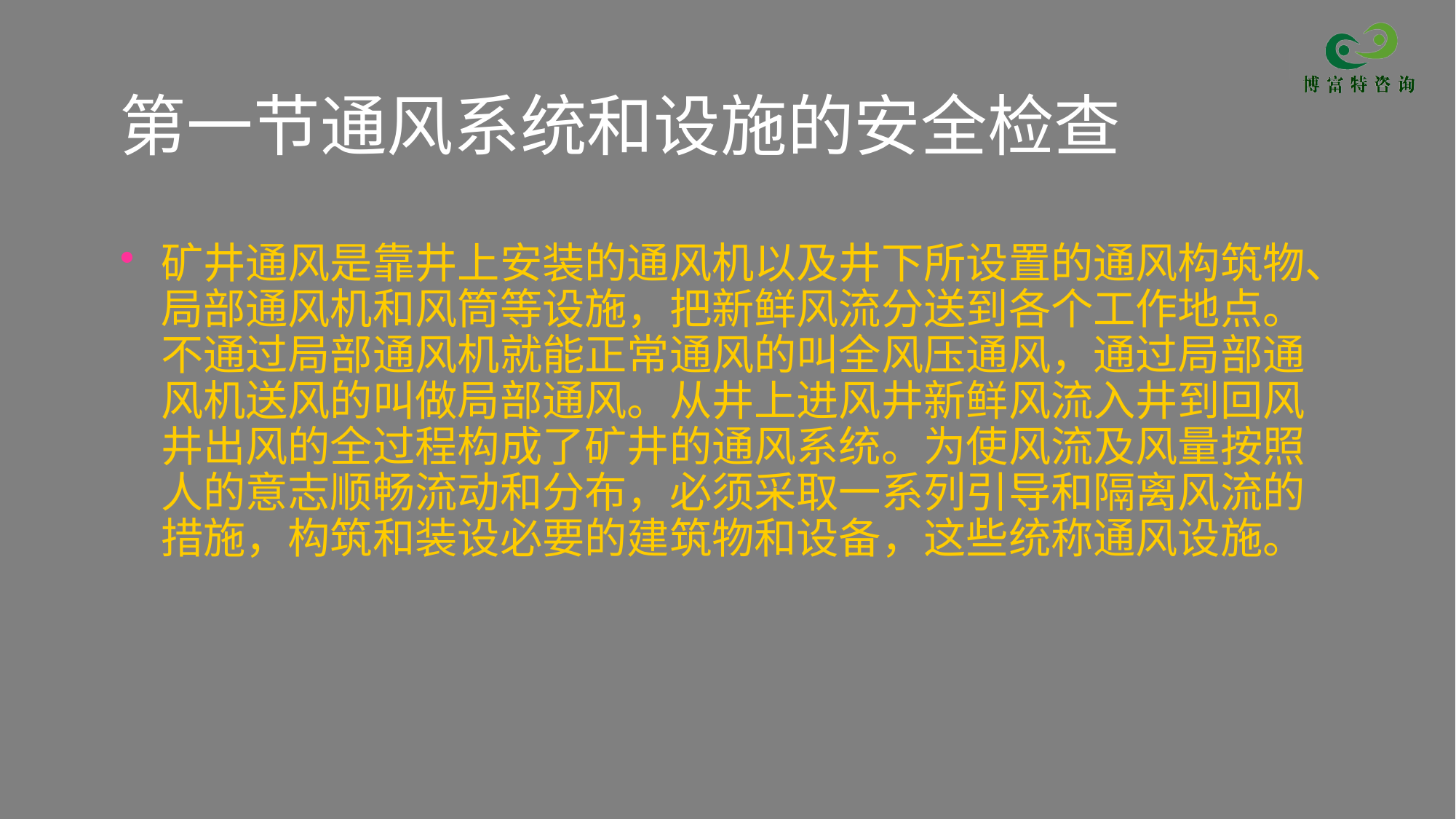

# 第一节通风系统和设施的安全检查
矿井通风是靠井上安装的通风机以及井下所设置的通风构筑物、局部通风机和风筒等设施，把新鲜风流分送到各个工作地点。不通过局部通风机就能正常通风的叫全风压通风，通过局部通风机送风的叫做局部通风。从井上进风井新鲜风流入井到回风井出风的全过程构成了矿井的通风系统。为使风流及风量按照人的意志顺畅流动和分布，必须采取一系列引导和隔离风流的措施，构筑和装设必要的建筑物和设备，这些统称通风设施。